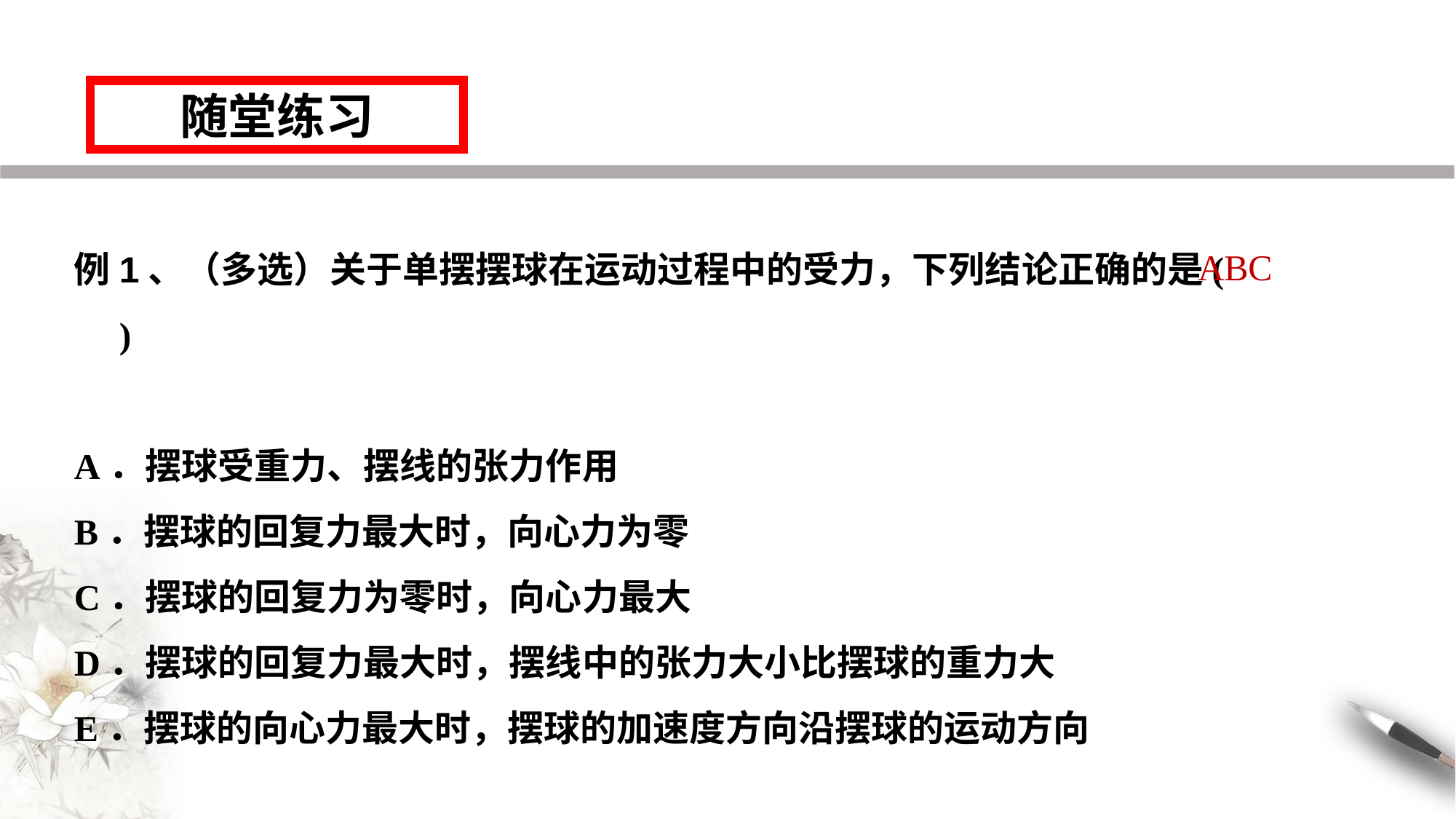

随堂练习

例1、（多选）关于单摆摆球在运动过程中的受力，下列结论正确的是(　　)

A．摆球受重力、摆线的张力作用
B．摆球的回复力最大时，向心力为零
C．摆球的回复力为零时，向心力最大
D．摆球的回复力最大时，摆线中的张力大小比摆球的重力大
E．摆球的向心力最大时，摆球的加速度方向沿摆球的运动方向
ABC